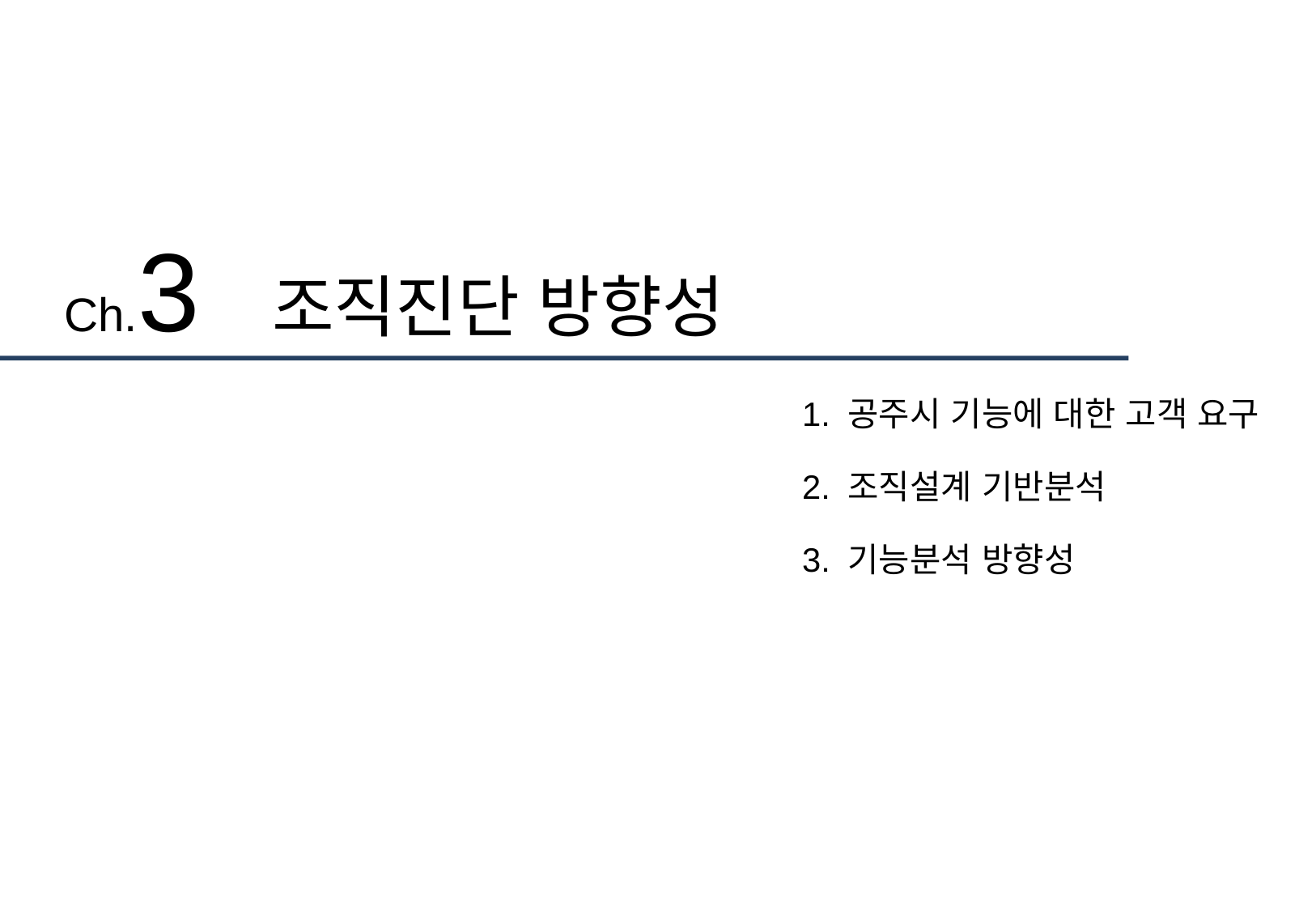

Ch.3   조직진단 방향성

1. 공주시 기능에 대한 고객 요구
2. 조직설계 기반분석
3. 기능분석 방향성